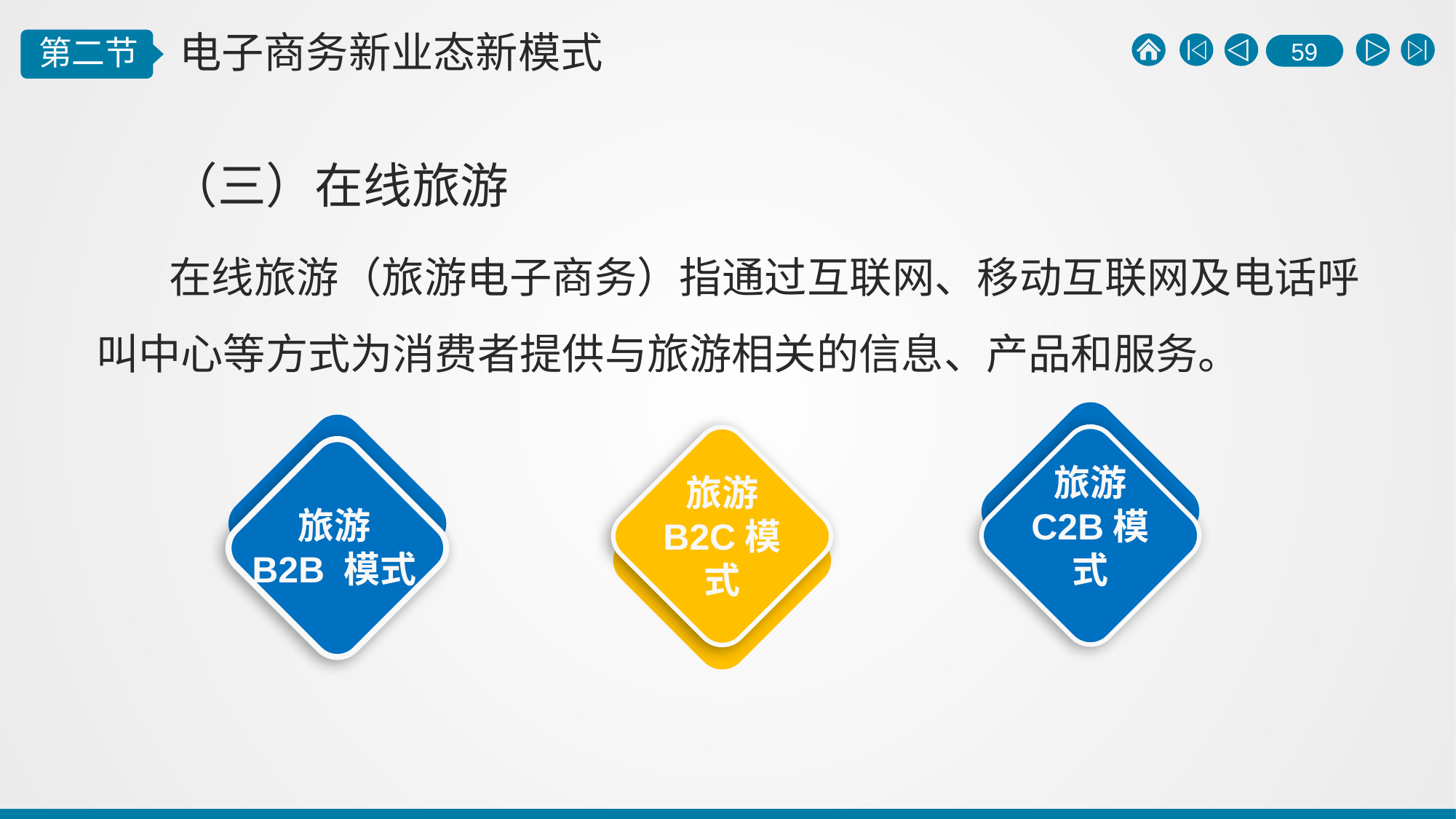

（三）在线旅游
在线旅游（旅游电子商务）指通过互联网、移动互联网及电话呼叫中心等方式为消费者提供与旅游相关的信息、产品和服务。

旅游
C2B模式

旅游
B2B 模式

旅游
B2C模式